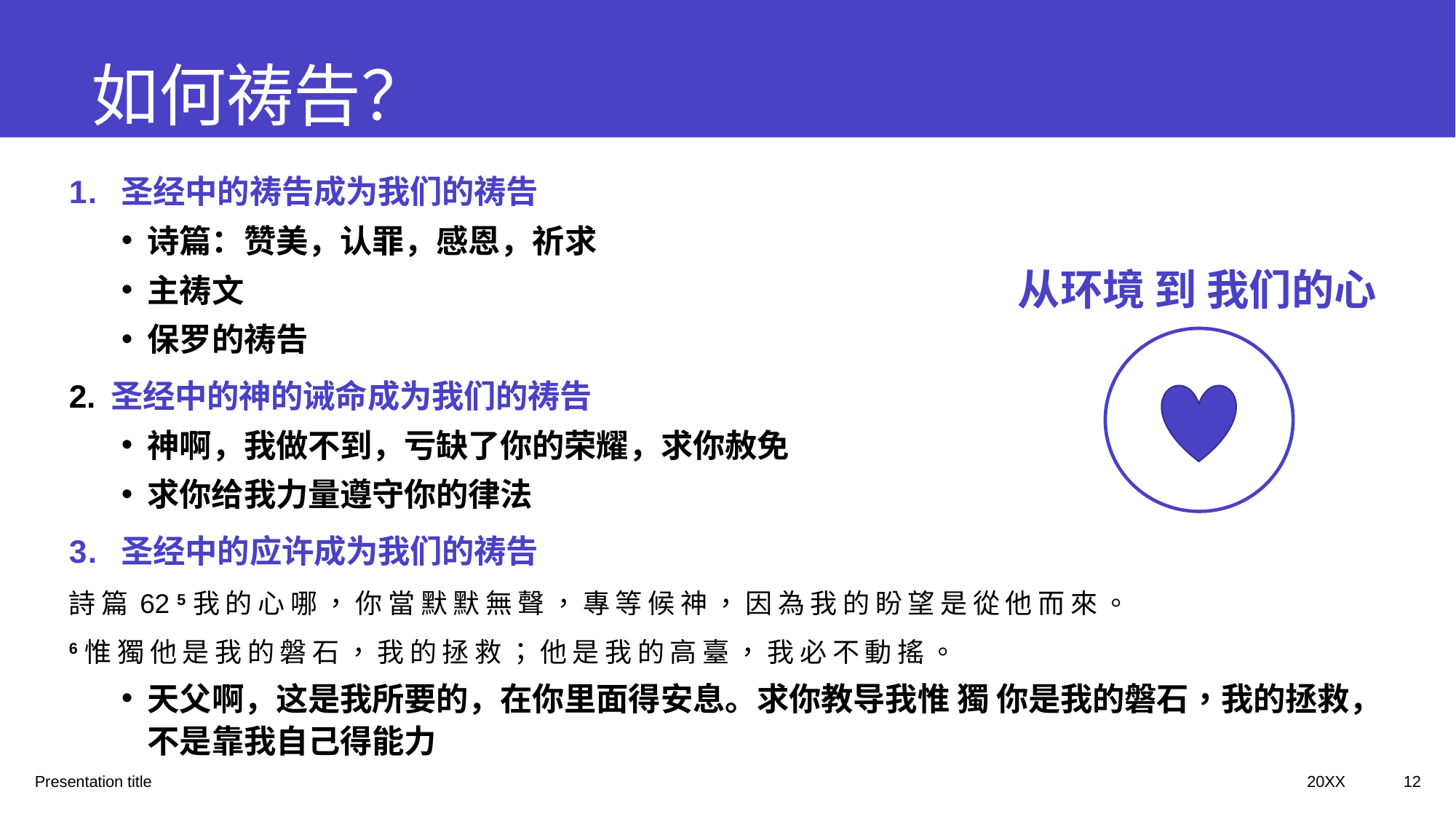

# 如何祷告？
圣经中的祷告成为我们的祷告
诗篇：赞美，认罪，感恩，祈求
主祷文
保罗的祷告
2. 圣经中的神的诫命成为我们的祷告
神啊，我做不到，亏缺了你的荣耀，求你赦免
求你给我力量遵守你的律法
圣经中的应许成为我们的祷告
詩 篇 62 5 我 的 心 哪 ， 你 當 默 默 無 聲 ， 專 等 候 神 ， 因 為 我 的 盼 望 是 從 他 而 來 。
6 惟 獨 他 是 我 的 磐 石 ， 我 的 拯 救 ； 他 是 我 的 高 臺 ， 我 必 不 動 搖 。
天父啊，这是我所要的，在你里面得安息。求你教导我惟 獨 你是我的磐石，我的拯救，不是靠我自己得能力
从环境 到 我们的心

20XX
Presentation title
12